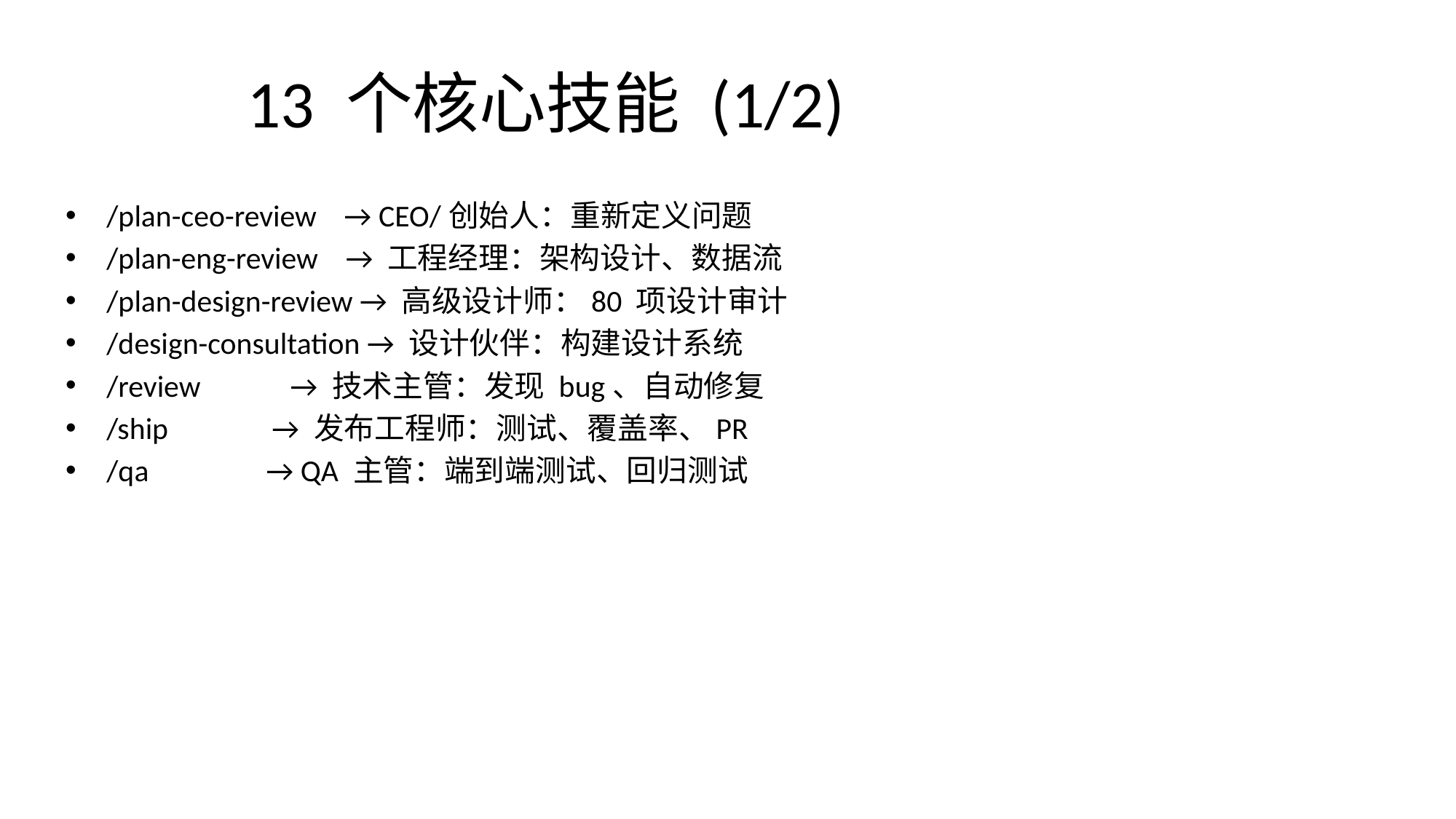

# 13 个核心技能 (1/2)
/plan-ceo-review    → CEO/创始人：重新定义问题
/plan-eng-review    → 工程经理：架构设计、数据流
/plan-design-review → 高级设计师：80 项设计审计
/design-consultation → 设计伙伴：构建设计系统
/review             → 技术主管：发现 bug、自动修复
/ship               → 发布工程师：测试、覆盖率、PR
/qa                 → QA 主管：端到端测试、回归测试